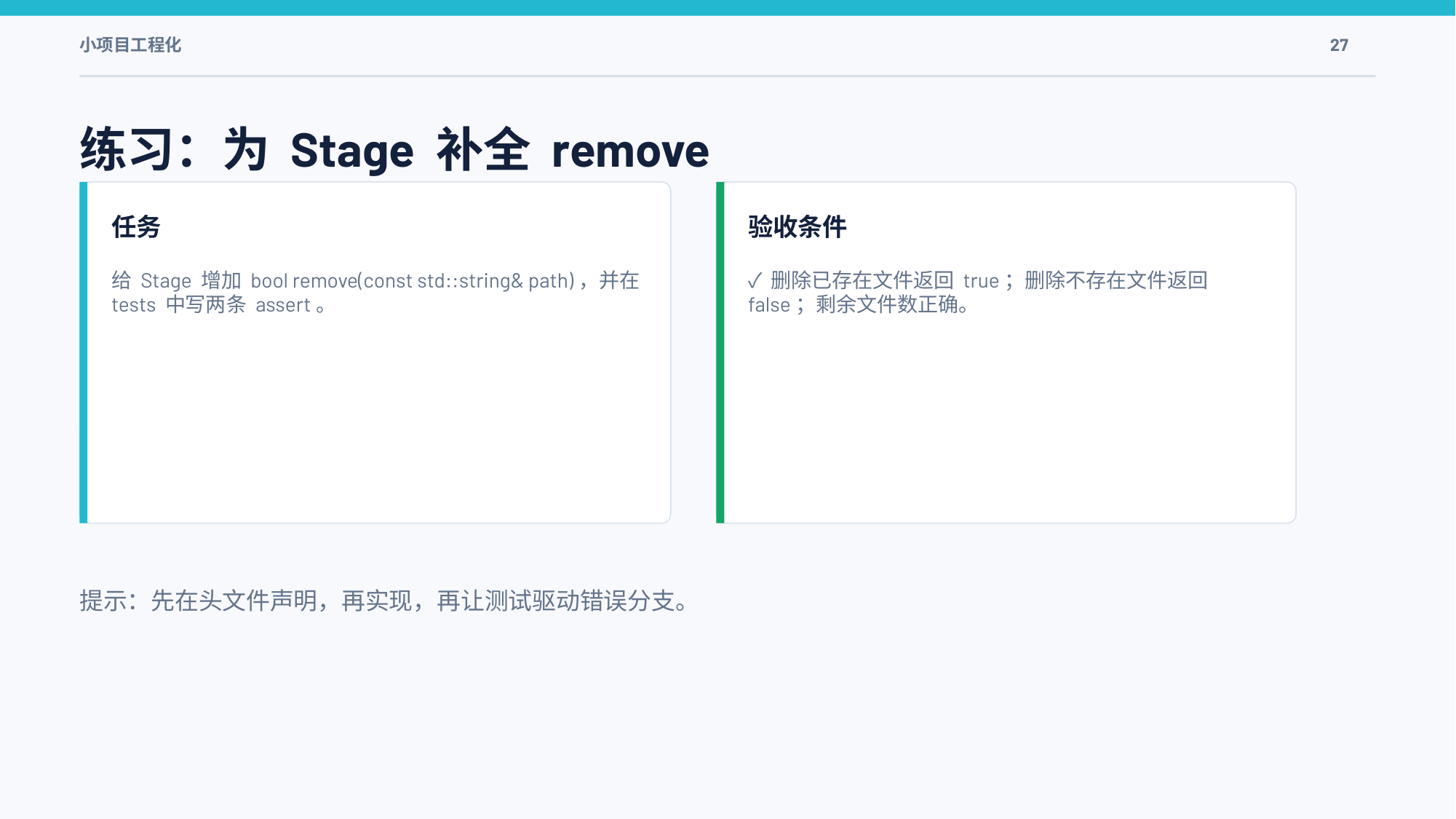

小项目工程化
27

练习：为 Stage 补全 remove

任务
验收条件
给 Stage 增加 bool remove(const std::string& path)，并在 tests 中写两条 assert。
✓ 删除已存在文件返回 true；删除不存在文件返回 false；剩余文件数正确。
提示：先在头文件声明，再实现，再让测试驱动错误分支。